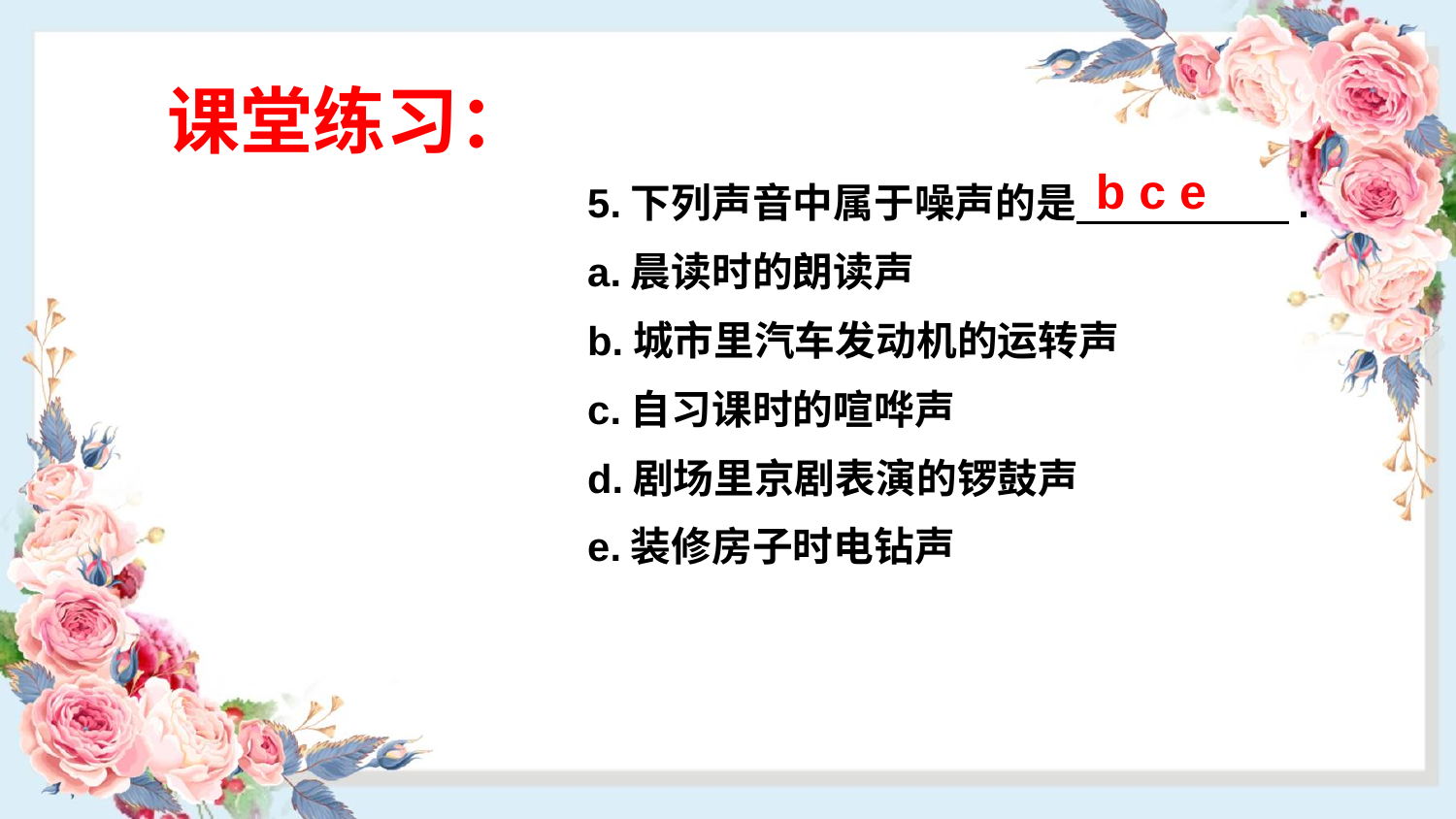

课堂练习：
b c e
5.下列声音中属于噪声的是                       .
a.晨读时的朗读声
b.城市里汽车发动机的运转声
c.自习课时的喧哗声
d.剧场里京剧表演的锣鼓声
e.装修房子时电钻声